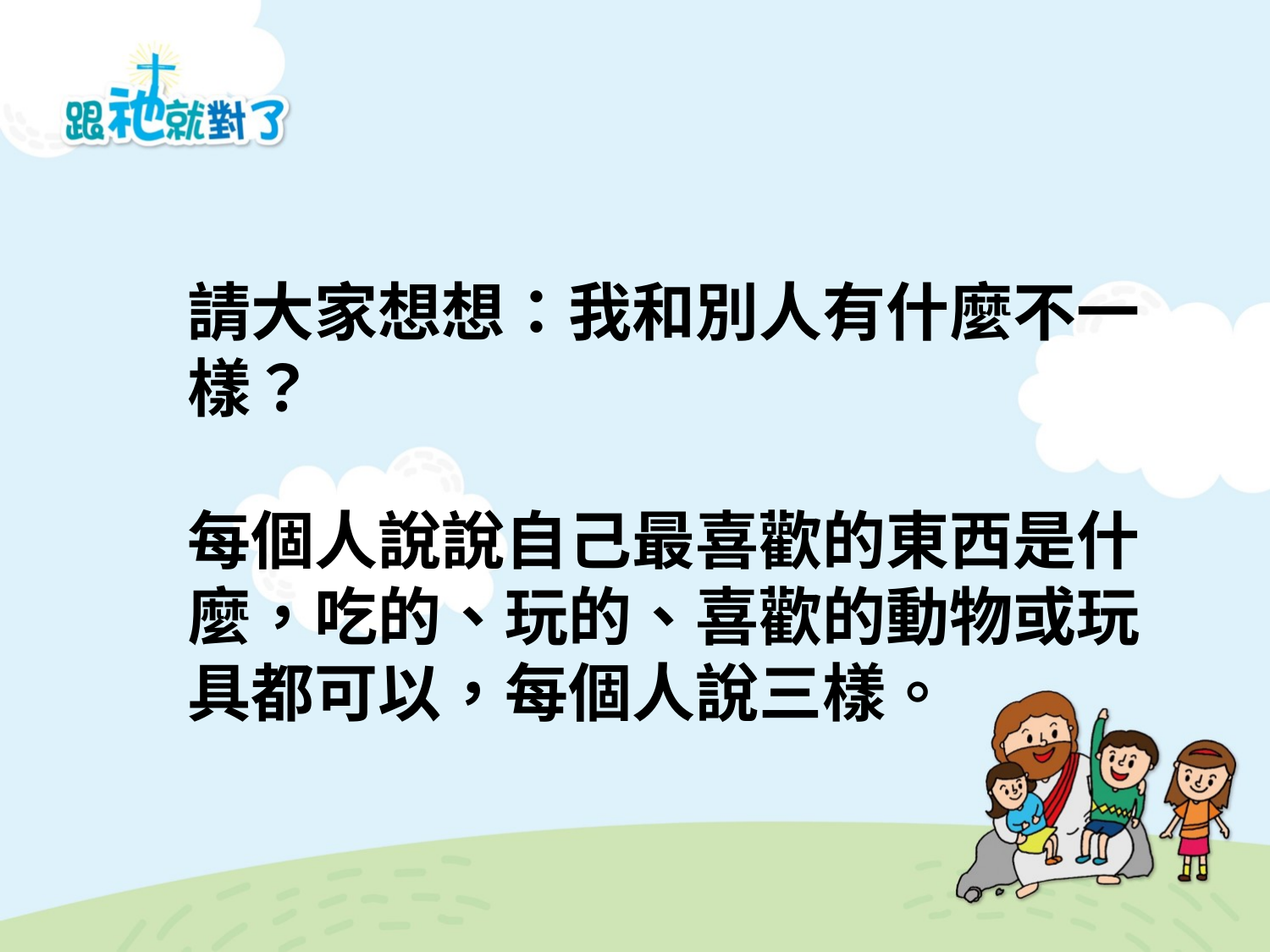

請大家想想：我和別人有什麼不一樣？

每個人說說自己最喜歡的東西是什麼，吃的、玩的、喜歡的動物或玩具都可以，每個人說三樣。